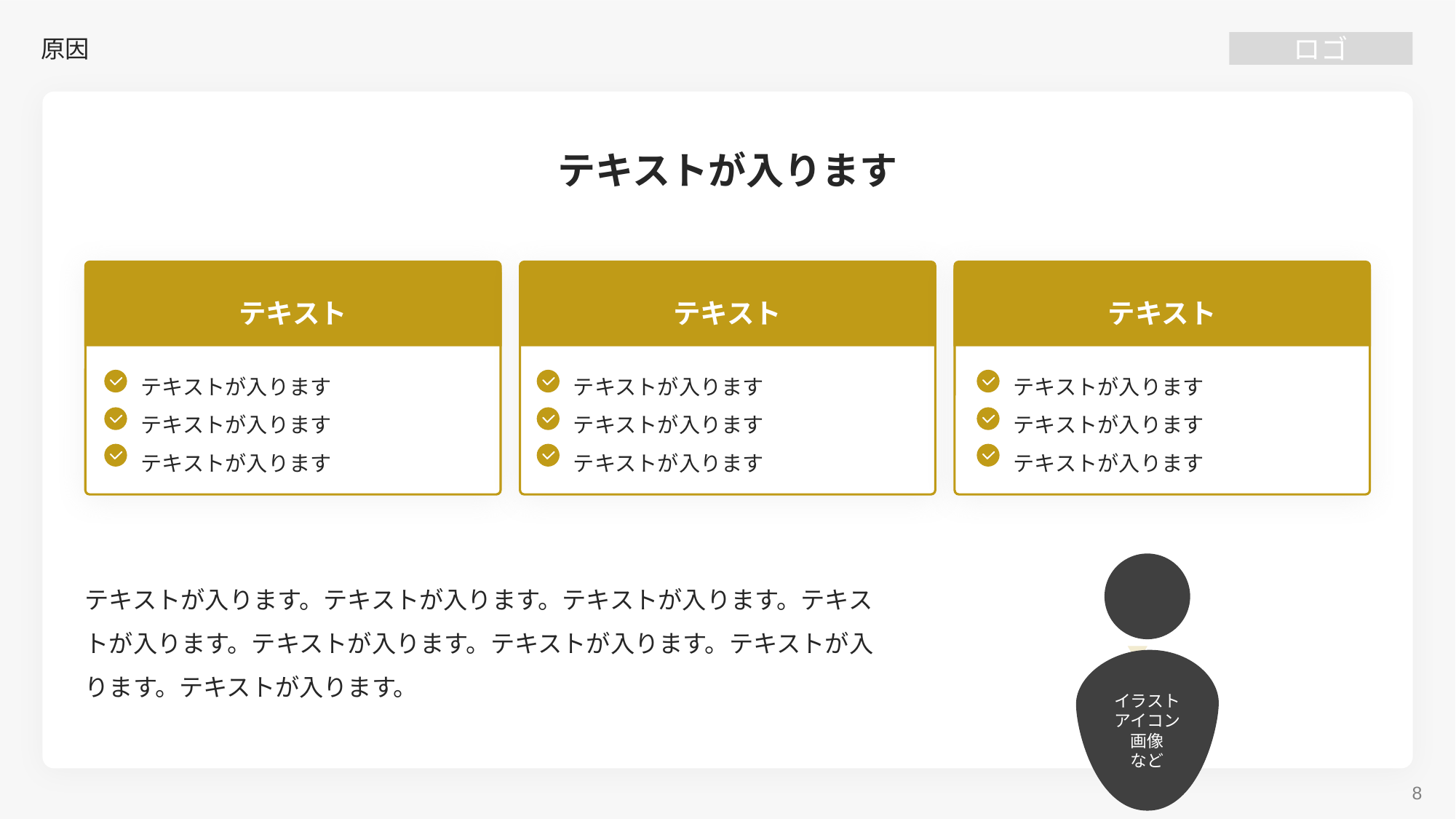

# 原因
テキストが入ります

テキスト
テキスト
テキスト
テキストが入ります
テキストが入ります
テキストが入ります

テキストが入ります
テキストが入ります
テキストが入ります
テキストが入ります
テキストが入ります
テキストが入ります

イラスト
アイコン
画像
など
テキストが入ります。テキストが入ります。テキストが入ります。テキストが入ります。テキストが入ります。テキストが入ります。テキストが入ります。テキストが入ります。